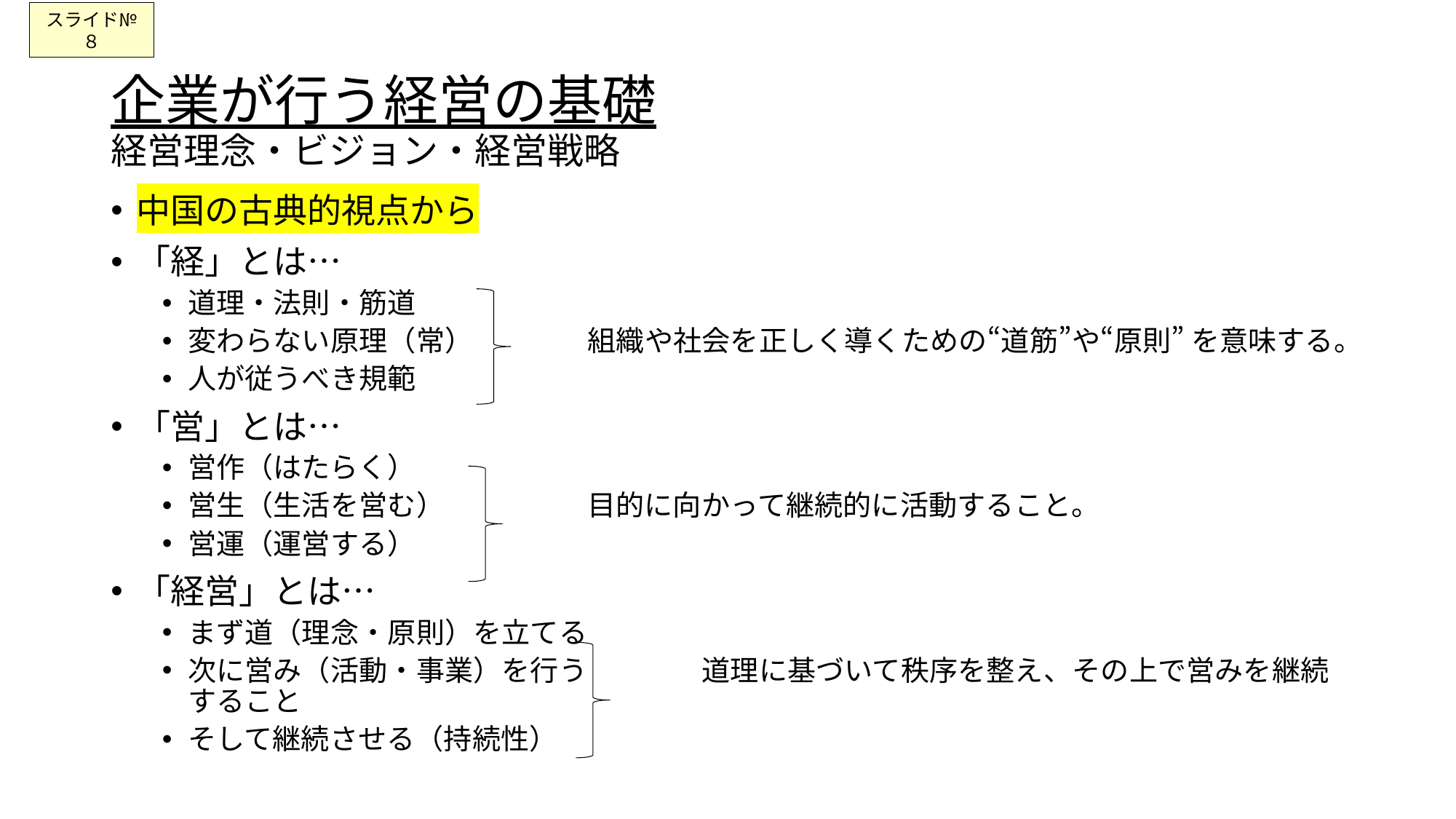

スライド№８
# 企業が行う経営の基礎 経営理念・ビジョン・経営戦略
中国の古典的視点から
「経」とは…
道理・法則・筋道
変わらない原理（常）　　　　組織や社会を正しく導くための“道筋”や“原則” を意味する。
人が従うべき規範
「営」とは…
営作（はたらく）
営生（生活を営む）　　　　　目的に向かって継続的に活動すること。
営運（運営する）
「経営」とは…
まず道（理念・原則）を立てる
次に営み（活動・事業）を行う　　　　道理に基づいて秩序を整え、その上で営みを継続すること
そして継続させる（持続性）